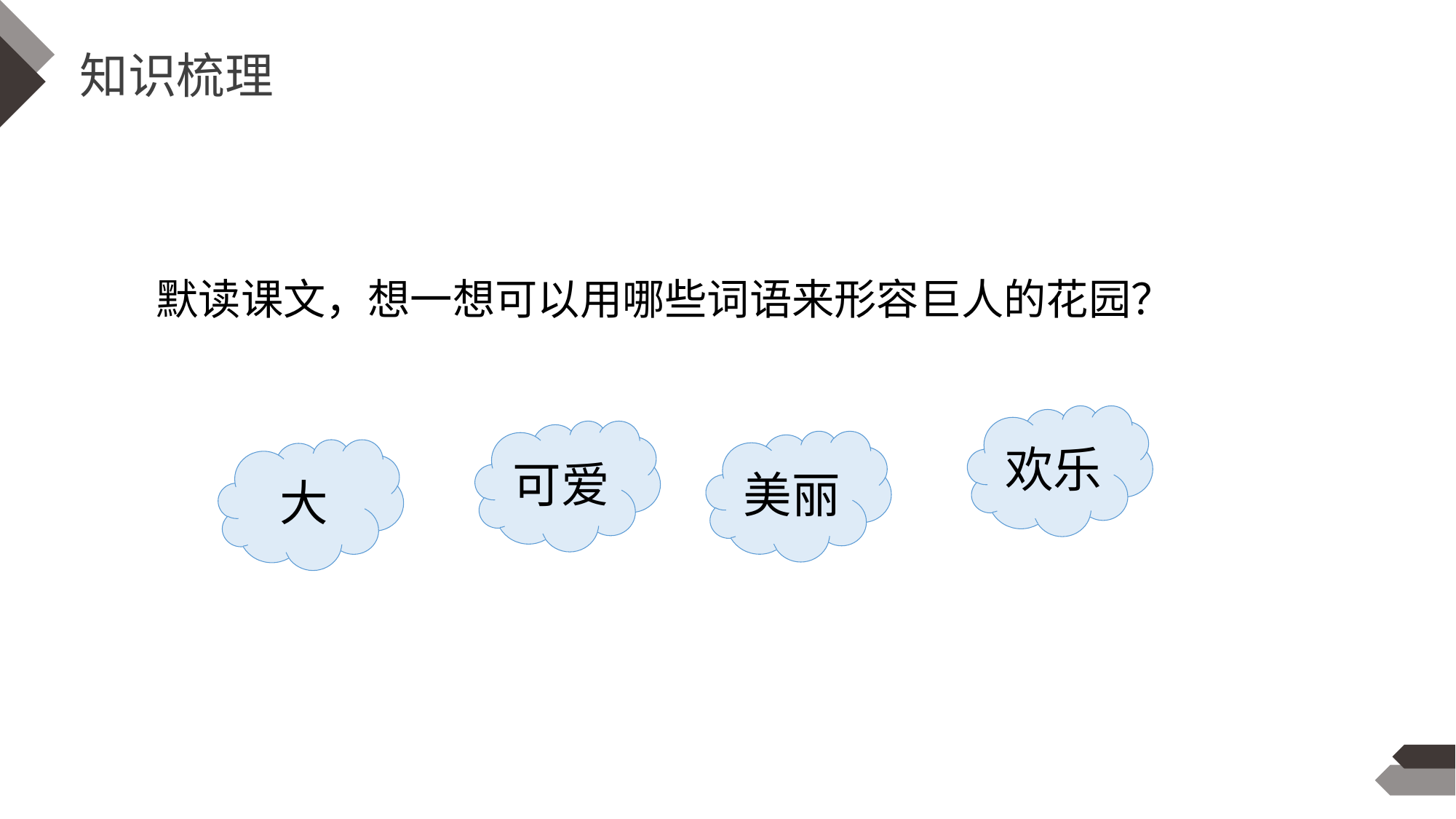

知识梳理
默读课文，想一想可以用哪些词语来形容巨人的花园？
欢乐
可爱
美丽
大